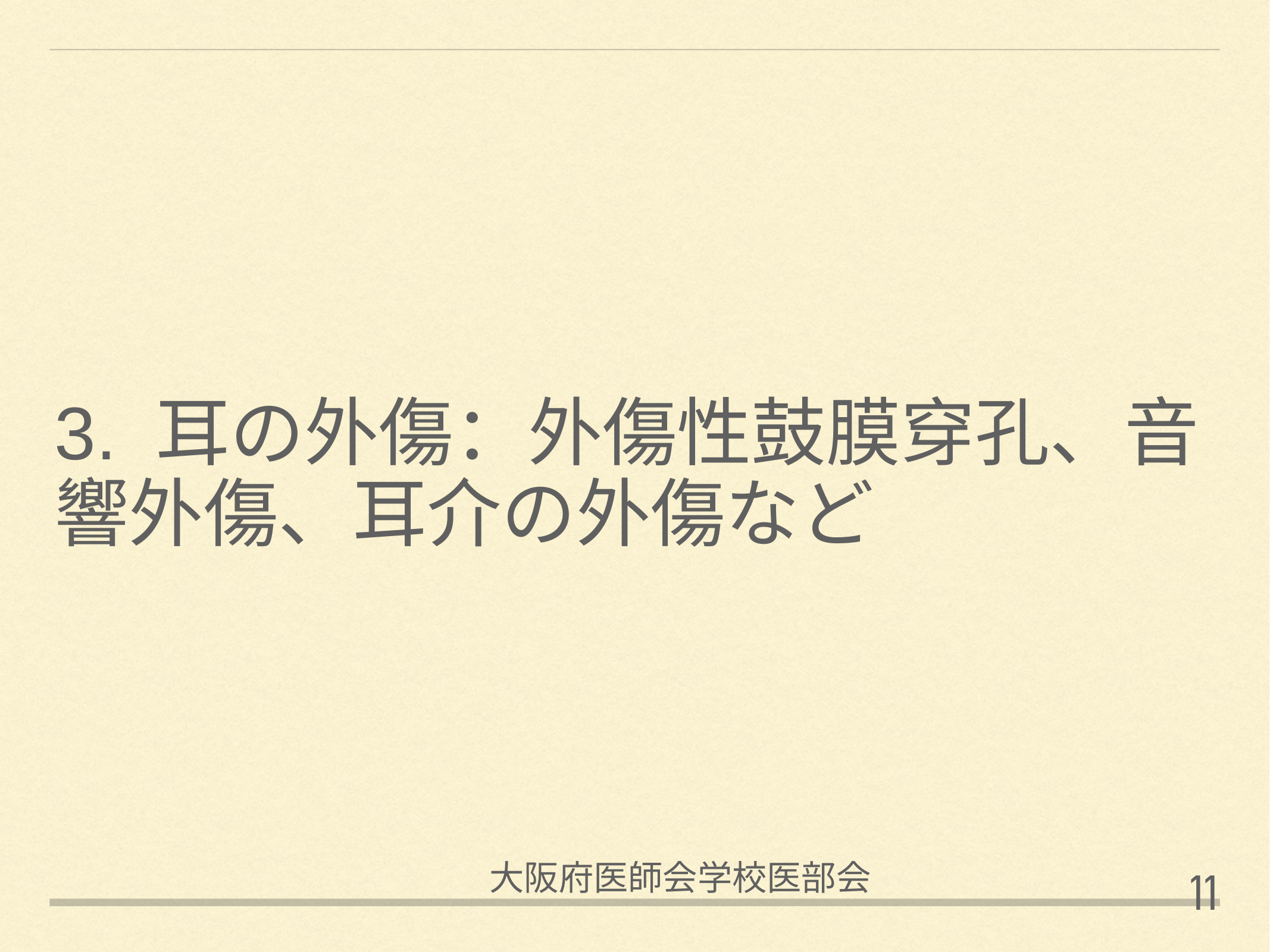

# 3. 耳の外傷：外傷性鼓膜穿孔、音響外傷、耳介の外傷など
大阪府医師会学校医部会
11